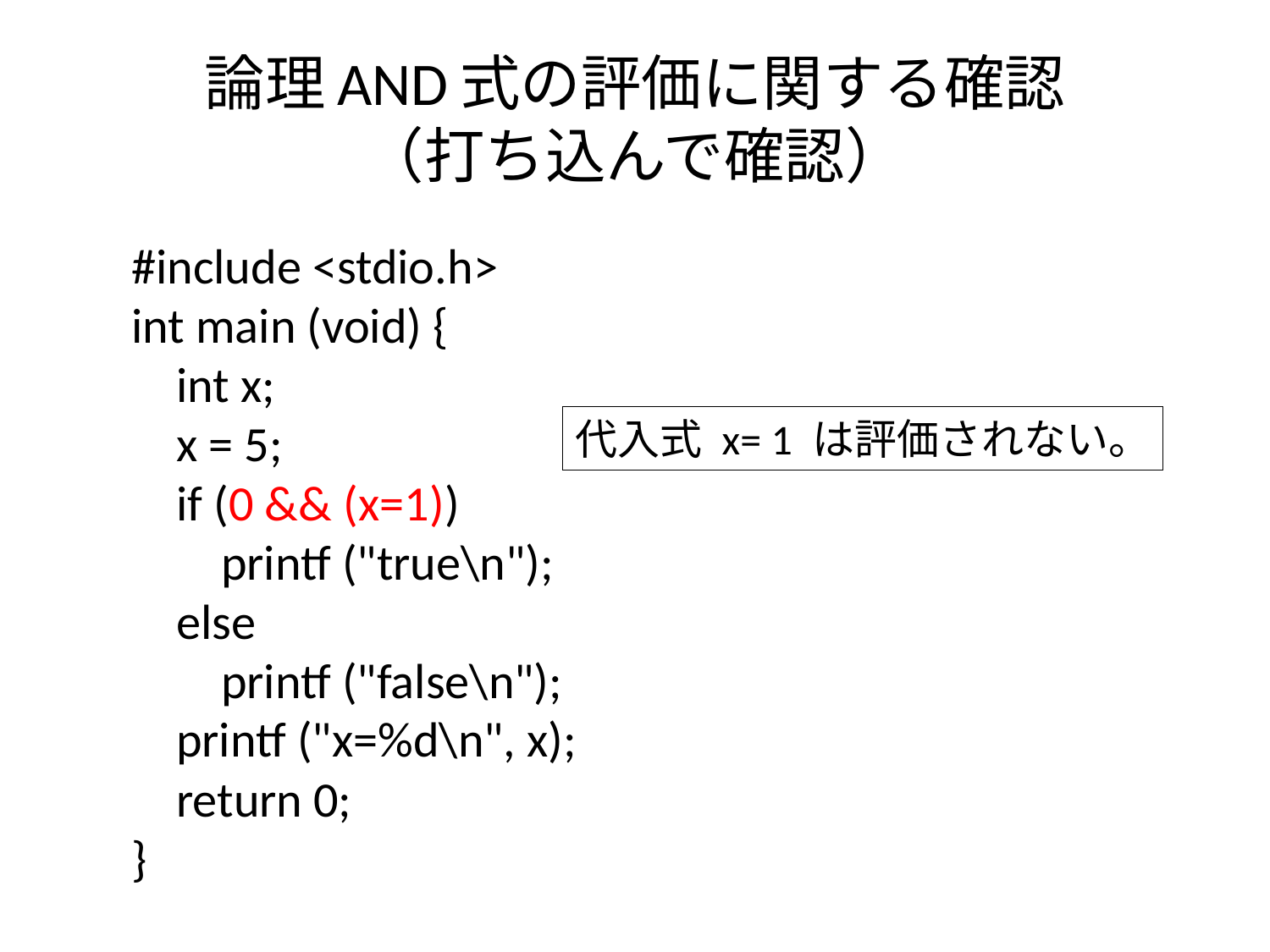

# 論理AND式の評価に関する確認 （打ち込んで確認）
#include <stdio.h>
int main (void) {
    int x;
    x = 5;
    if (0 && (x=1))
        printf ("true\n");
    else
        printf ("false\n");
    printf ("x=%d\n", x);
    return 0;
}
代入式 x= 1 は評価されない。